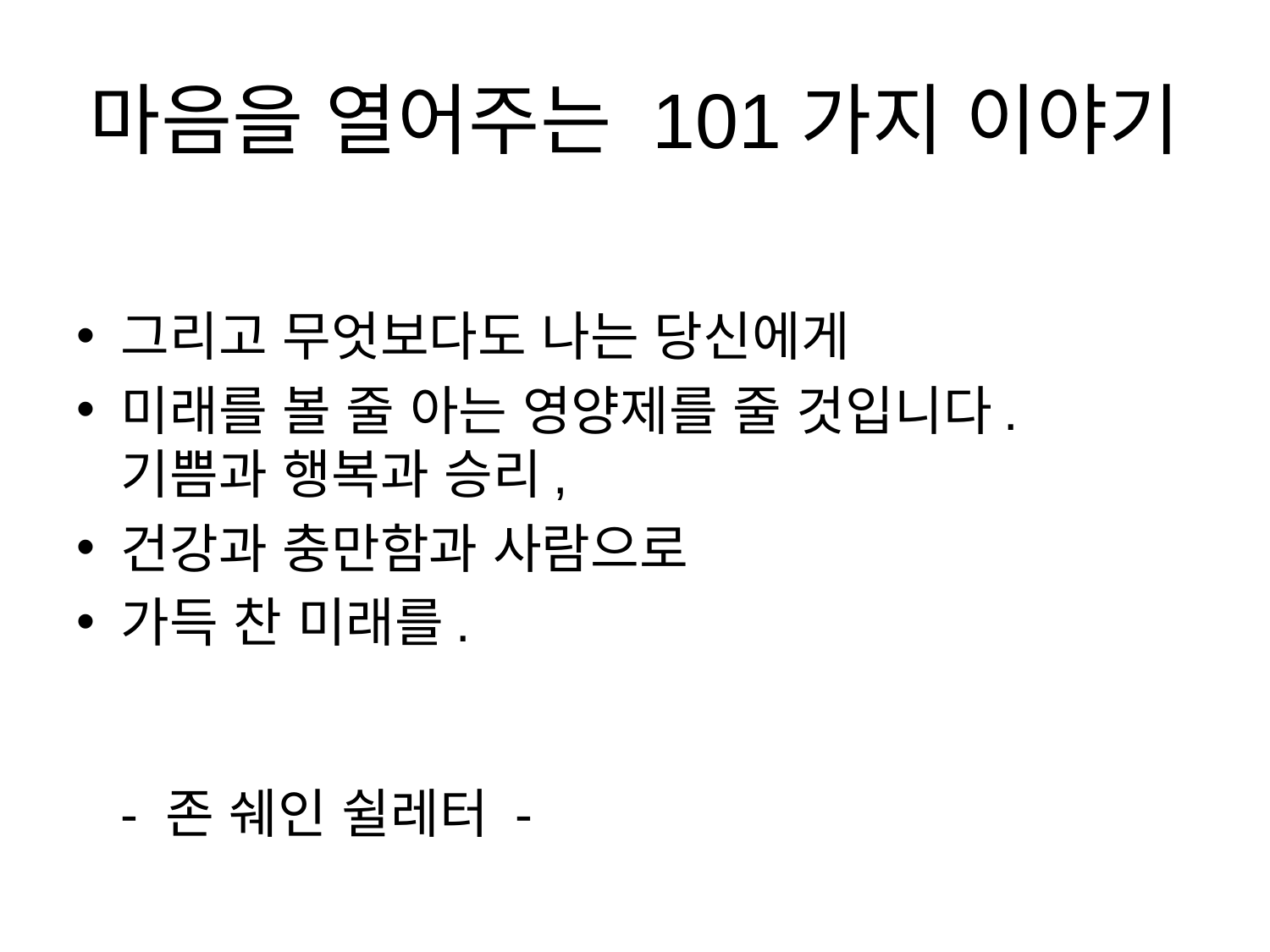

# 마음을 열어주는 101가지 이야기

그리고 무엇보다도 나는 당신에게
미래를 볼 줄 아는 영양제를 줄 것입니다.
기쁨과 행복과 승리,
건강과 충만함과 사람으로
가득 찬 미래를.
- 존 쉐인 쉴레터 -